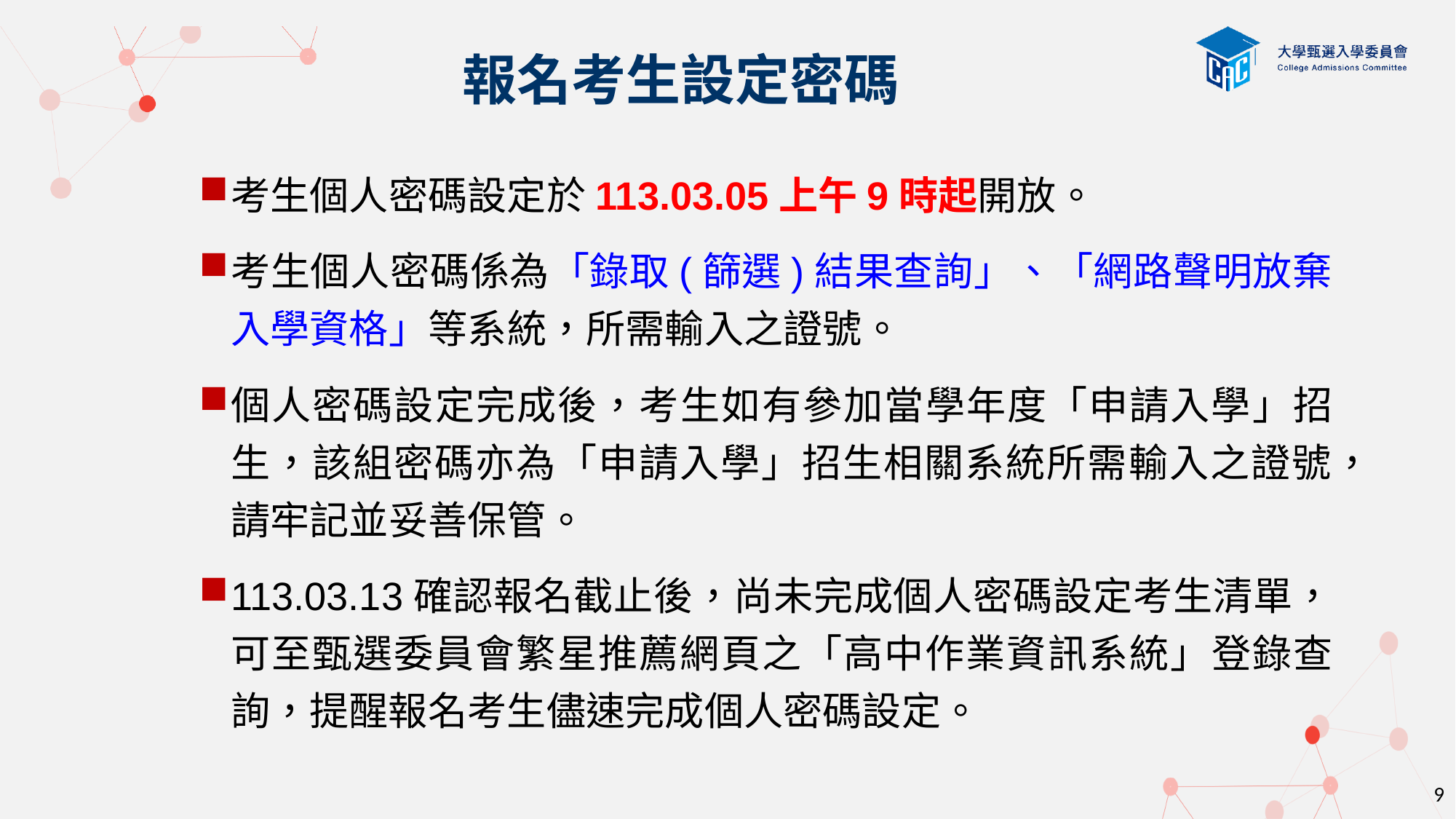

報名考生設定密碼
考生個人密碼設定於113.03.05上午9時起開放。
考生個人密碼係為「錄取(篩選)結果查詢」、「網路聲明放棄入學資格」等系統，所需輸入之證號。
個人密碼設定完成後，考生如有參加當學年度「申請入學」招生，該組密碼亦為「申請入學」招生相關系統所需輸入之證號，請牢記並妥善保管。
113.03.13確認報名截止後，尚未完成個人密碼設定考生清單，可至甄選委員會繁星推薦網頁之「高中作業資訊系統」登錄查詢，提醒報名考生儘速完成個人密碼設定。
9